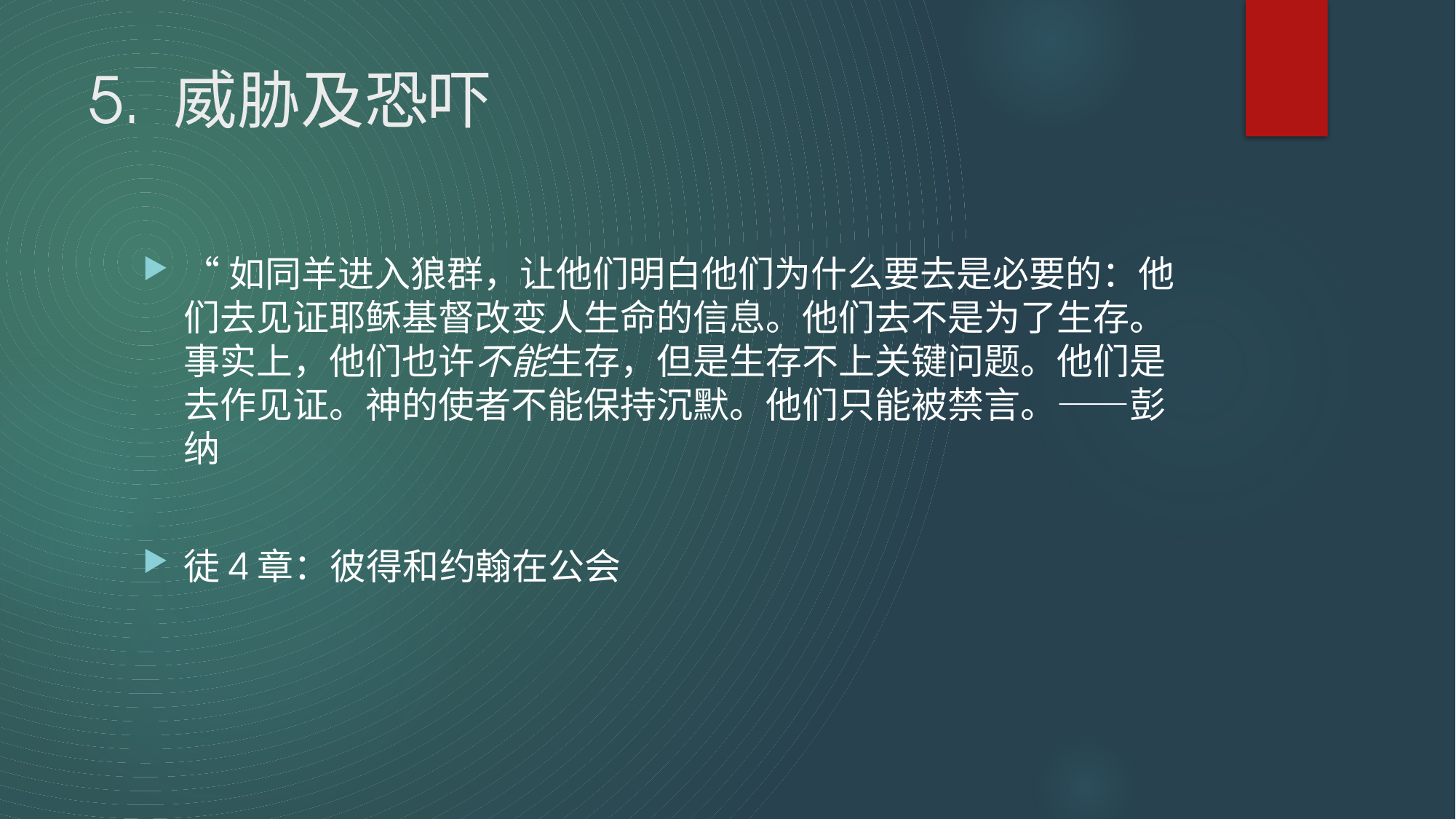

# 5. 威胁及恐吓
“如同羊进入狼群，让他们明白他们为什么要去是必要的：他们去见证耶稣基督改变人生命的信息。他们去不是为了生存。事实上，他们也许不能生存，但是生存不上关键问题。他们是去作见证。神的使者不能保持沉默。他们只能被禁言。——彭纳

徒4章：彼得和约翰在公会